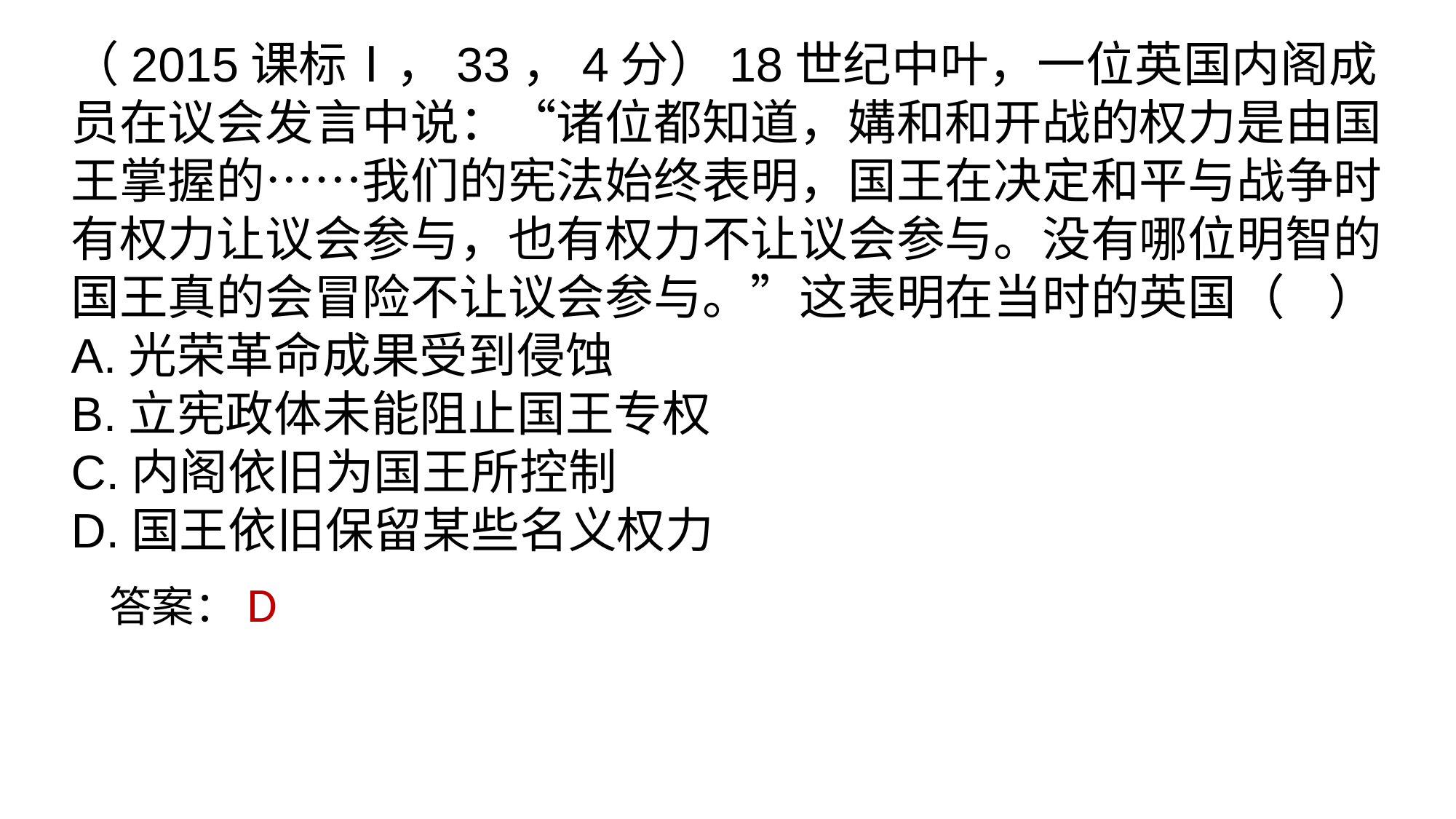

（2015课标Ⅰ，33，4分）18世纪中叶，一位英国内阁成员在议会发言中说：“诸位都知道，媾和和开战的权力是由国王掌握的……我们的宪法始终表明，国王在决定和平与战争时有权力让议会参与，也有权力不让议会参与。没有哪位明智的国王真的会冒险不让议会参与。”这表明在当时的英国（    ）
A.光荣革命成果受到侵蚀
B.立宪政体未能阻止国王专权
C.内阁依旧为国王所控制
D.国王依旧保留某些名义权力
答案：D